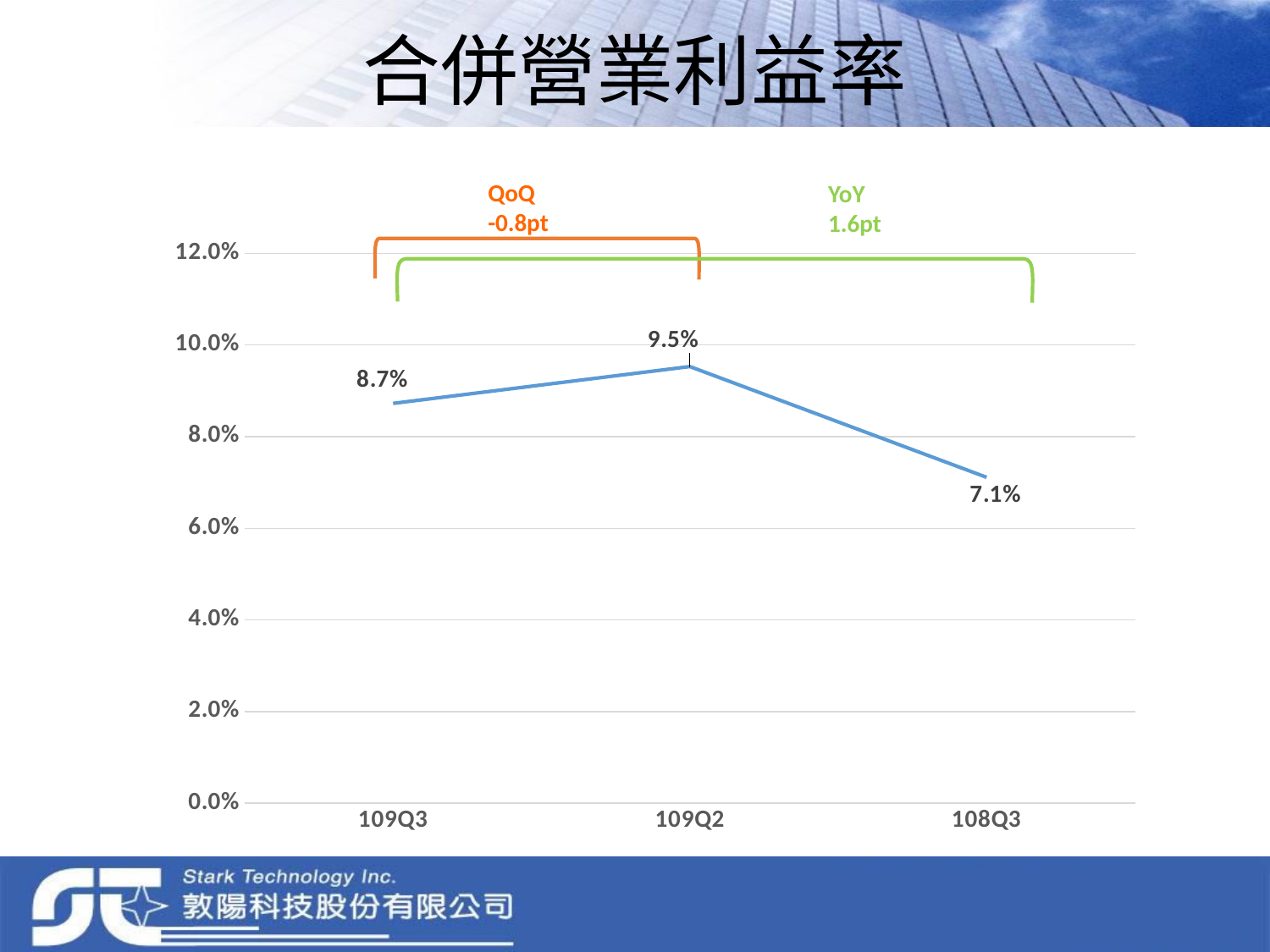

# 合併營業利益率
QoQ
-0.8pt

YoY
1.6pt

### Chart

| Category | 營業利益率 |
|---|---|
| 109Q3 | 0.0872433594671841 |
| 109Q2 | 0.0952829740568474 |
| 108Q3 | 0.07111818480802055 |